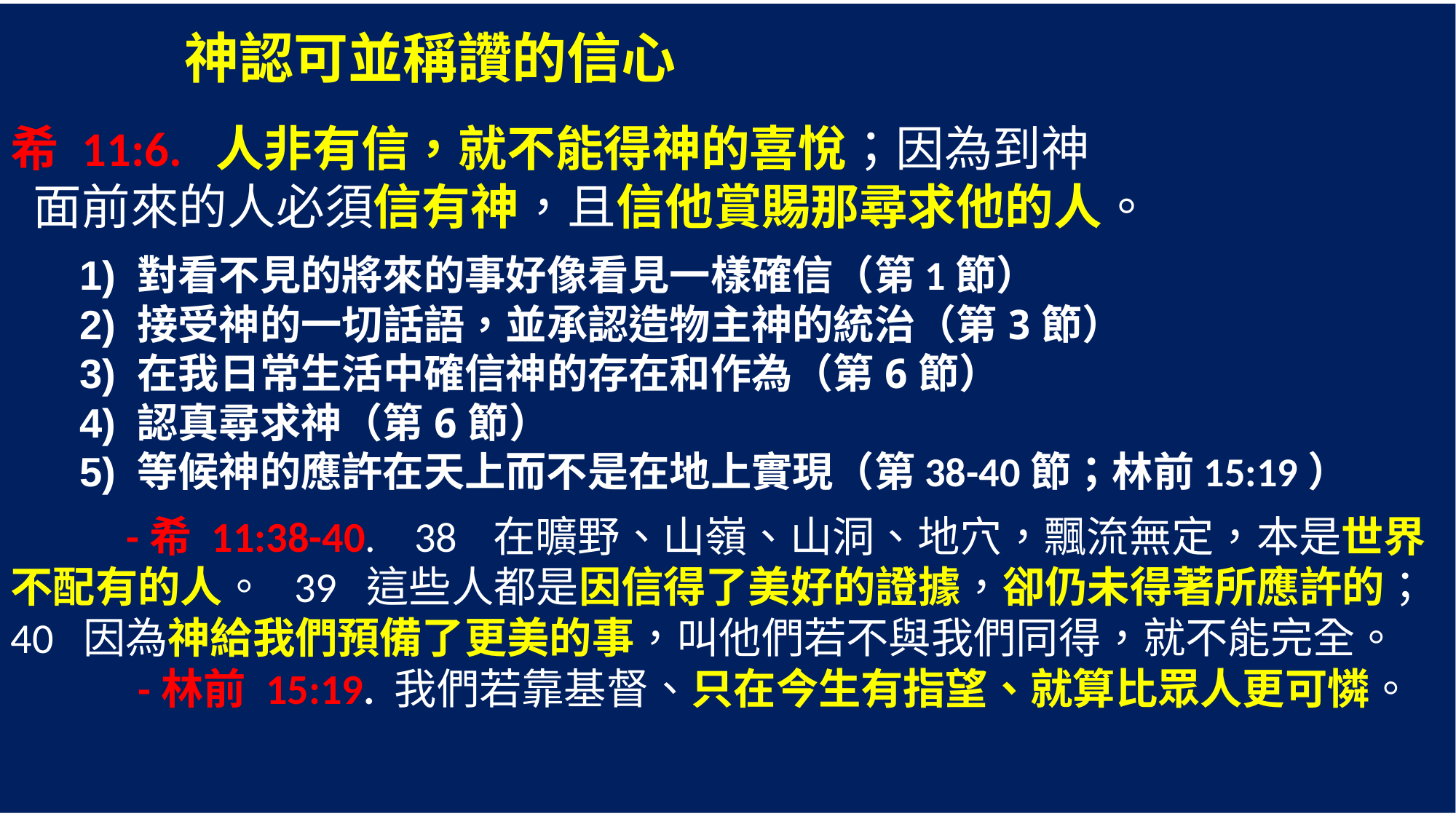

神認可並稱讚的信心

希 11:6.  人非有信，就不能得神的喜悅；因為到神
 面前來的人必須信有神，且信他賞賜那尋求他的人。

      1) 對看不見的將來的事好像看見一樣確信（第1節）
      2) 接受神的一切話語，並承認造物主神的統治（第3節）
      3) 在我日常生活中確信神的存在和作為（第6節）
      4) 認真尋求​​神（第6節）
      5) 等候神的應許在天上而不是在地上實現（第38-40節；林前15:19）

            -希 11:38-40.    38 在曠野、山嶺、山洞、地穴，飄流無定，本是世界
不配有的人。  39  這些人都是因信得了美好的證據，卻仍未得著所應許的； 40  因為神給我們預備了更美的事，叫他們若不與我們同得，就不能完全。
     -林前 15:19. 我們若靠基督、只在今生有指望、就算比眾人更可憐。